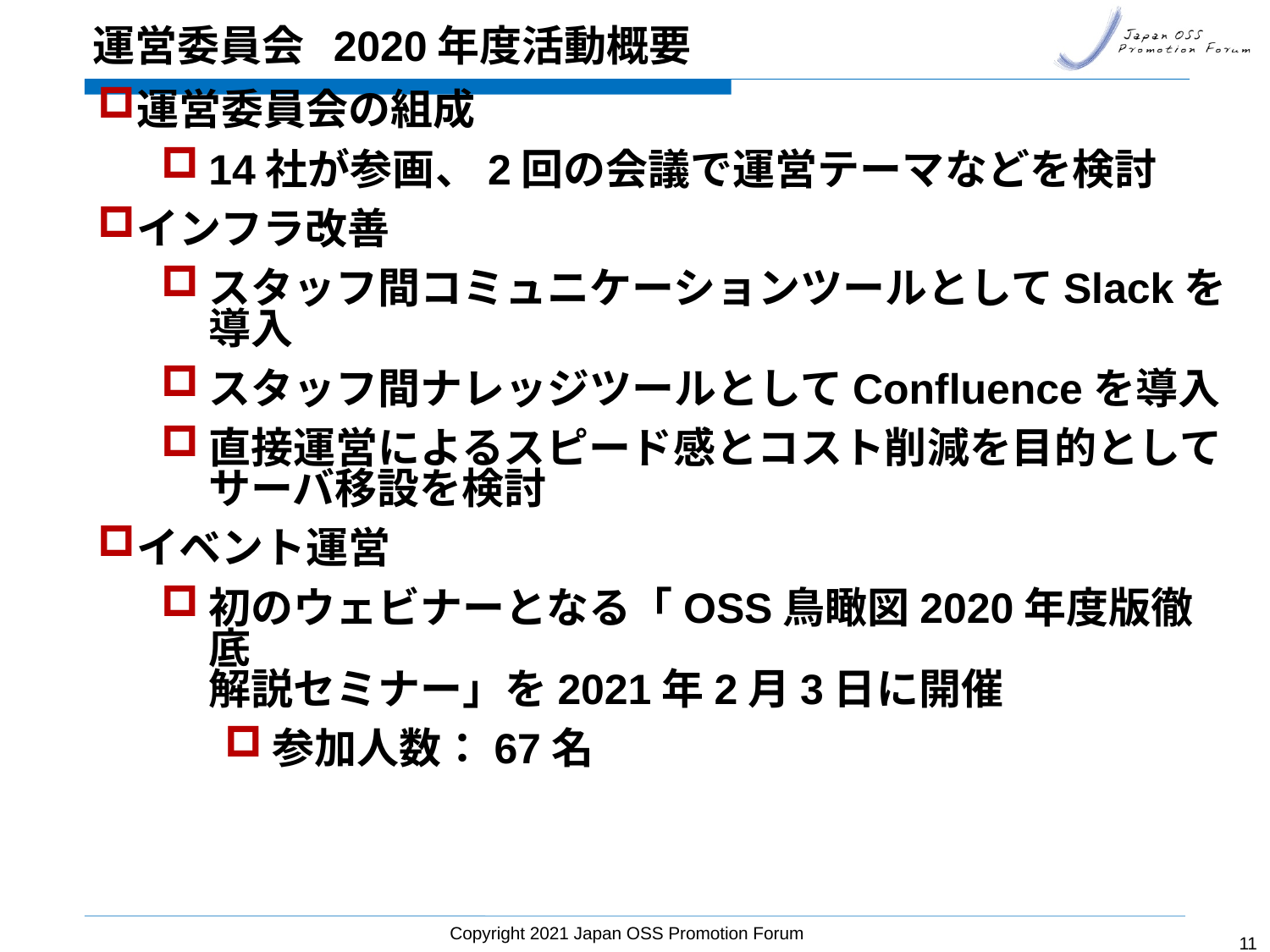

# 運営委員会  2020年度活動概要
運営委員会の組成
14社が参画、2回の会議で運営テーマなどを検討
インフラ改善
スタッフ間コミュニケーションツールとしてSlackを導入
スタッフ間ナレッジツールとしてConfluenceを導入
直接運営によるスピード感とコスト削減を目的として
サーバ移設を検討
イベント運営
初のウェビナーとなる「OSS鳥瞰図2020年度版徹底
解説セミナー」を2021年2月3日に開催
参加人数：67名
Copyright 2021 Japan OSS Promotion Forum
11